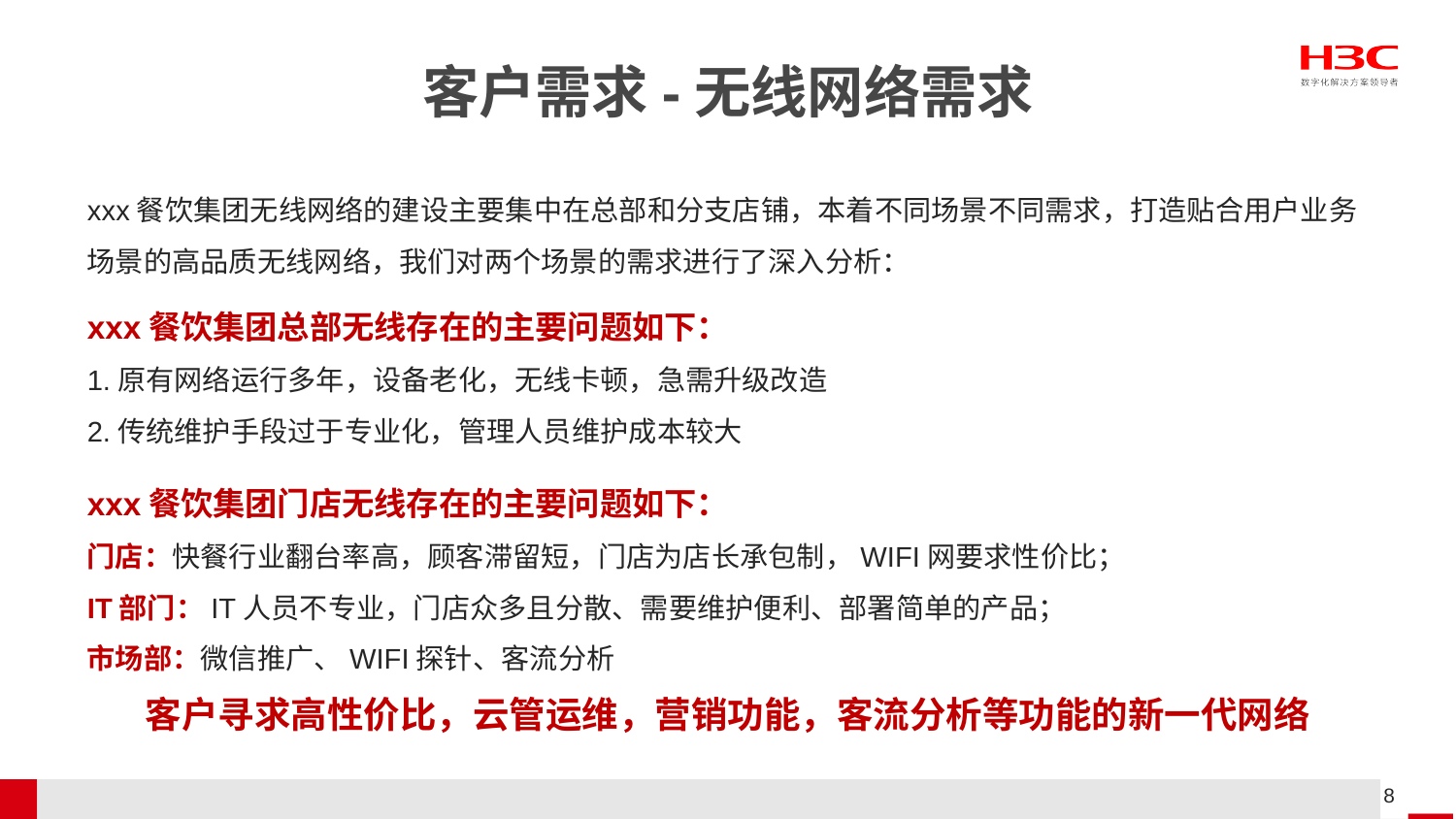

# 客户需求-无线网络需求
xxx餐饮集团无线网络的建设主要集中在总部和分支店铺，本着不同场景不同需求，打造贴合用户业务场景的高品质无线网络，我们对两个场景的需求进行了深入分析：
xxx餐饮集团总部无线存在的主要问题如下：
1.原有网络运行多年，设备老化，无线卡顿，急需升级改造
2.传统维护手段过于专业化，管理人员维护成本较大
xxx餐饮集团门店无线存在的主要问题如下：
门店：快餐行业翻台率高，顾客滞留短，门店为店长承包制，WIFI网要求性价比；
IT部门：IT人员不专业，门店众多且分散、需要维护便利、部署简单的产品；
市场部：微信推广、WIFI探针、客流分析
客户寻求高性价比，云管运维，营销功能，客流分析等功能的新一代网络